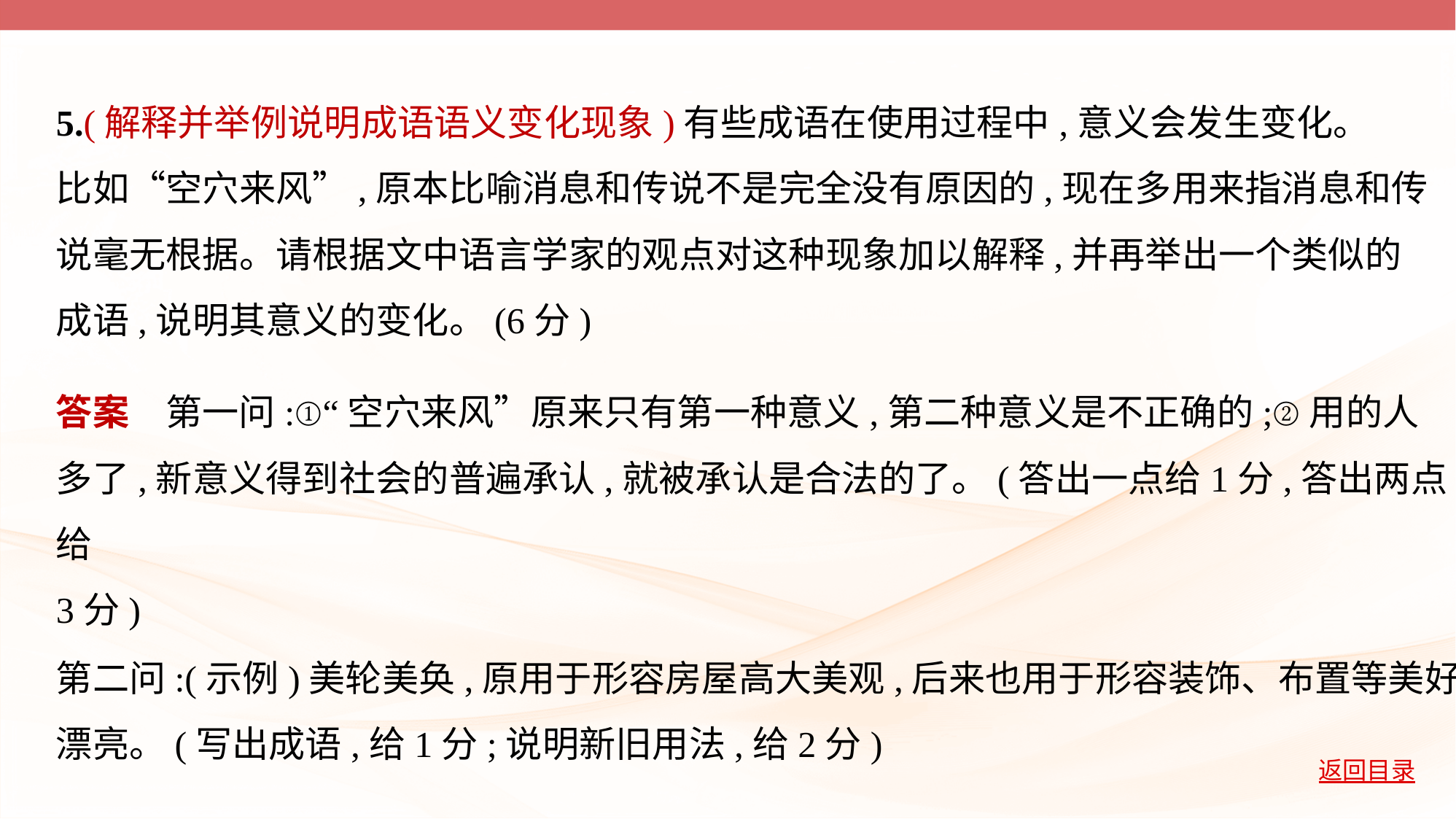

5.(解释并举例说明成语语义变化现象)有些成语在使用过程中,意义会发生变化。
比如“空穴来风”,原本比喻消息和传说不是完全没有原因的,现在多用来指消息和传
说毫无根据。请根据文中语言学家的观点对这种现象加以解释,并再举出一个类似的
成语,说明其意义的变化。(6分)
答案　第一问:①“空穴来风”原来只有第一种意义,第二种意义是不正确的;②用的人
多了,新意义得到社会的普遍承认,就被承认是合法的了。(答出一点给1分,答出两点给
3分)
第二问:(示例)美轮美奂,原用于形容房屋高大美观,后来也用于形容装饰、布置等美好
漂亮。(写出成语,给1分;说明新旧用法,给2分)